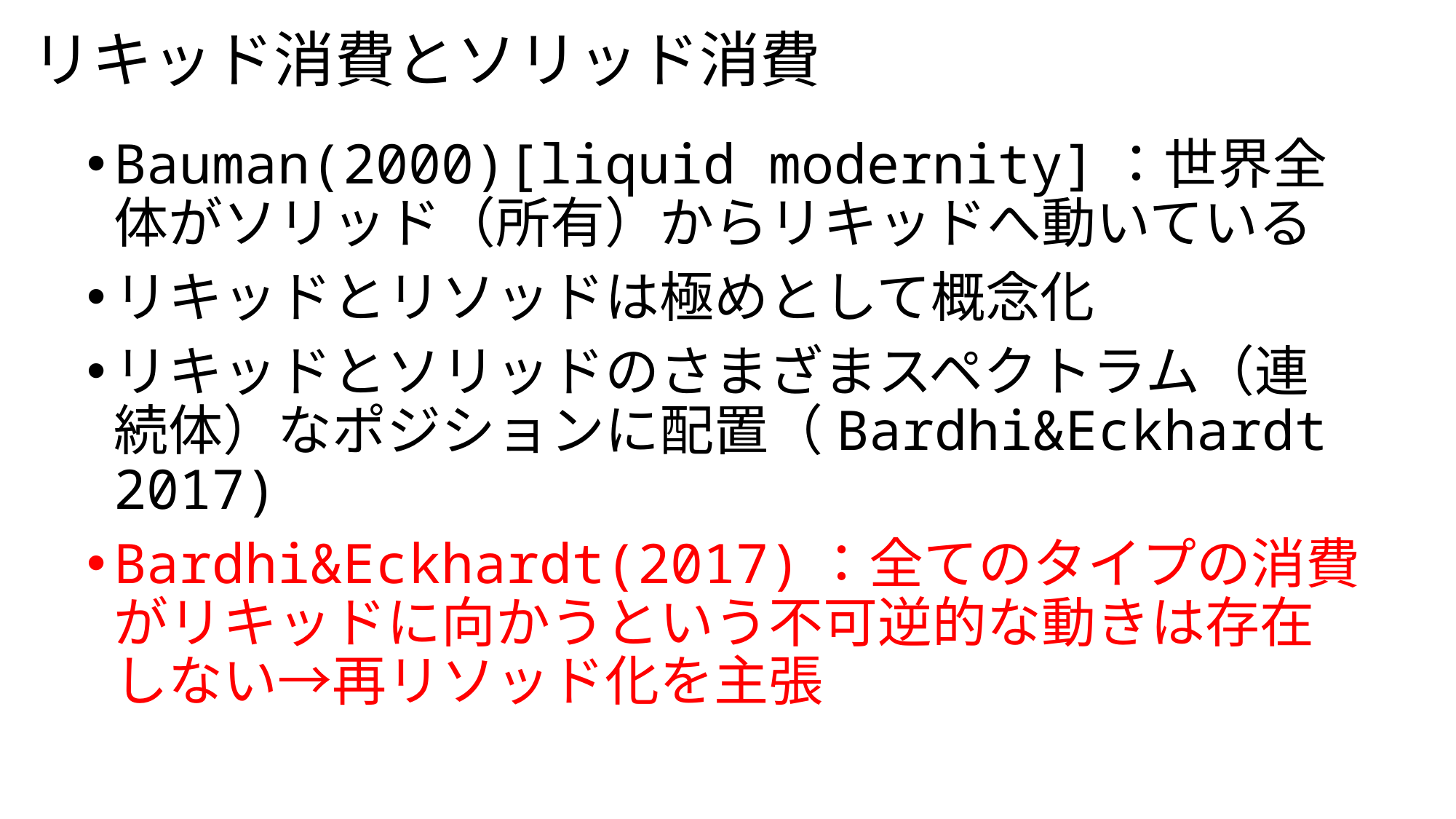

# リキッド消費とソリッド消費
Bauman(2000)[liquid modernity]：世界全体がソリッド（所有）からリキッドへ動いている
リキッドとリソッドは極めとして概念化
リキッドとソリッドのさまざまスペクトラム（連続体）なポジションに配置（Bardhi&Eckhardt 2017)
Bardhi&Eckhardt(2017)：全てのタイプの消費がリキッドに向かうという不可逆的な動きは存在しない→再リソッド化を主張